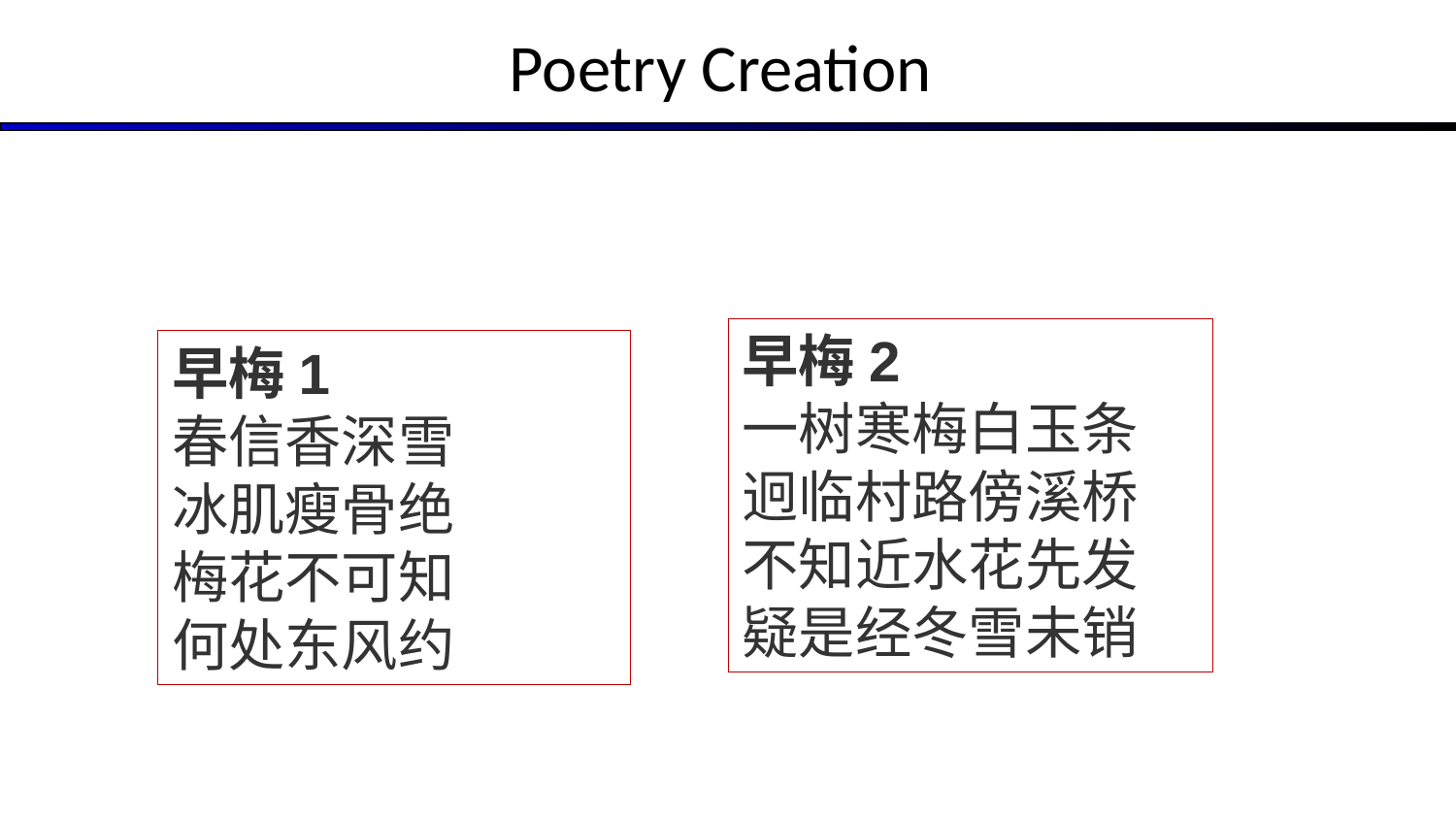

# Poetry Creation
早梅2
一树寒梅白玉条
迥临村路傍溪桥
不知近水花先发
疑是经冬雪未销
早梅1
春信香深雪
冰肌瘦骨绝
梅花不可知
何处东风约